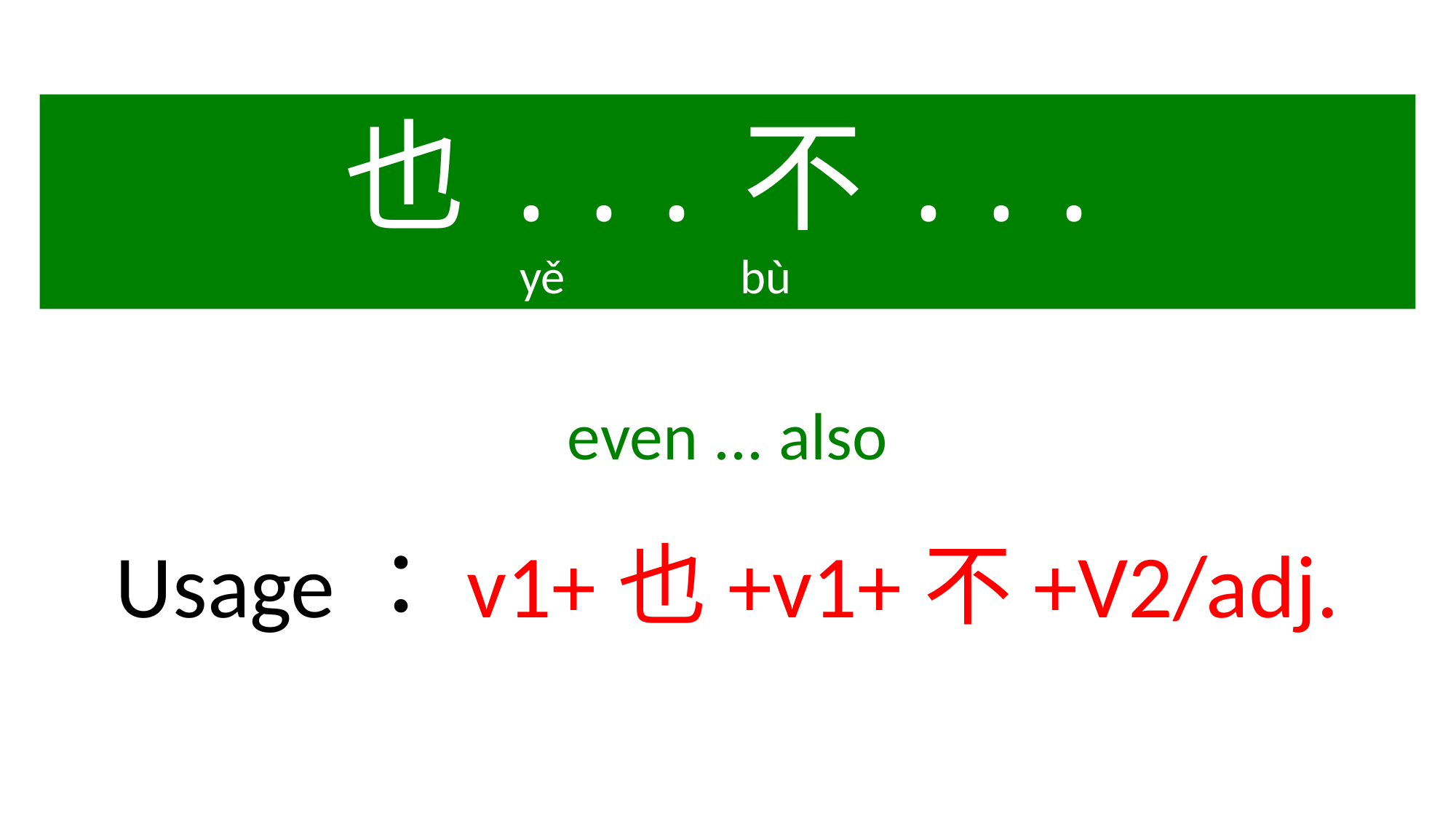

也...不...
                                           yě                bù
even ... also
Usage：v1+也+v1+不+V2/adj.